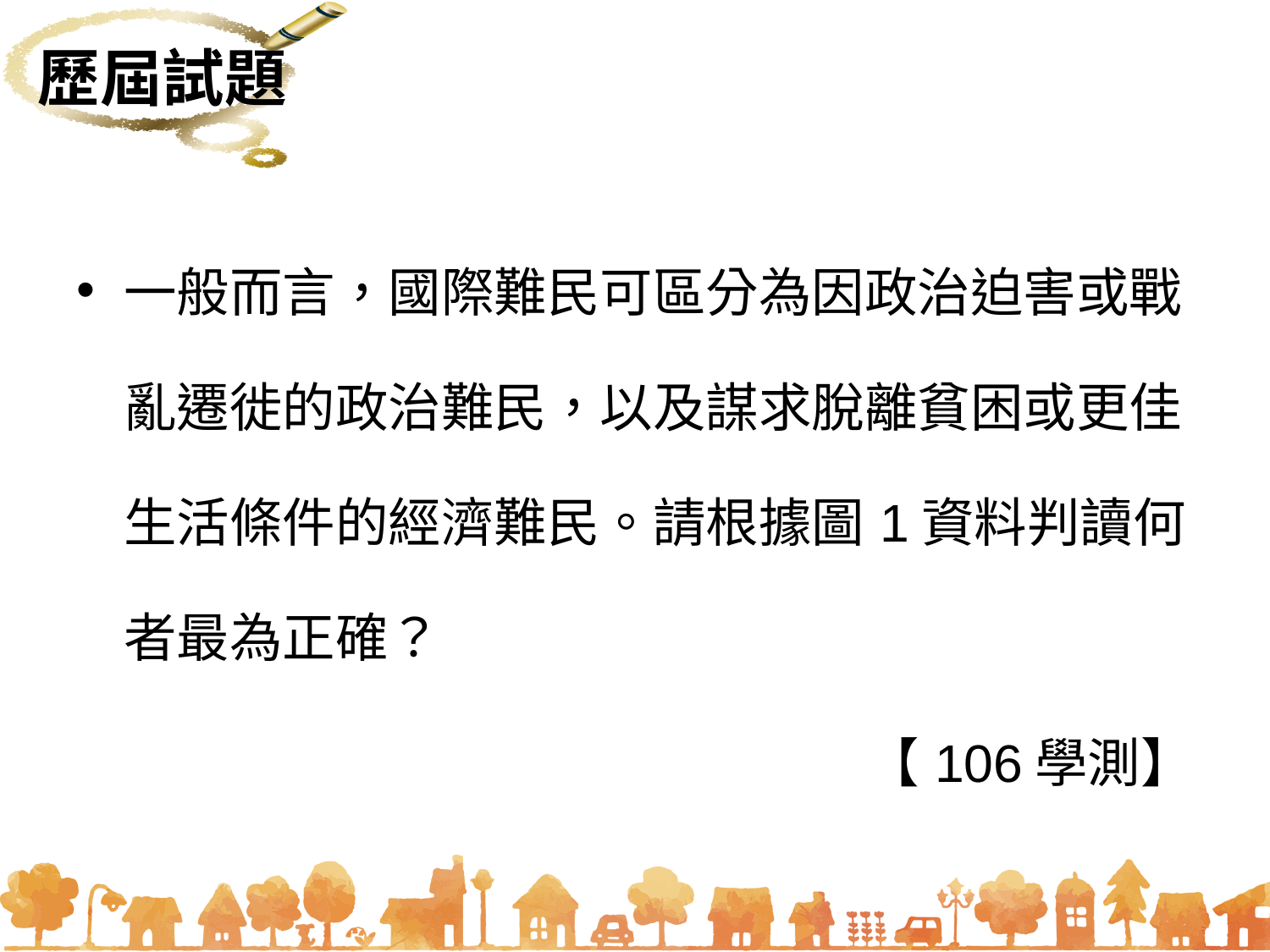

歷屆試題
一般而言，國際難民可區分為因政治迫害或戰亂遷徙的政治難民，以及謀求脫離貧困或更佳生活條件的經濟難民。請根據圖1資料判讀何者最為正確？
【106學測】